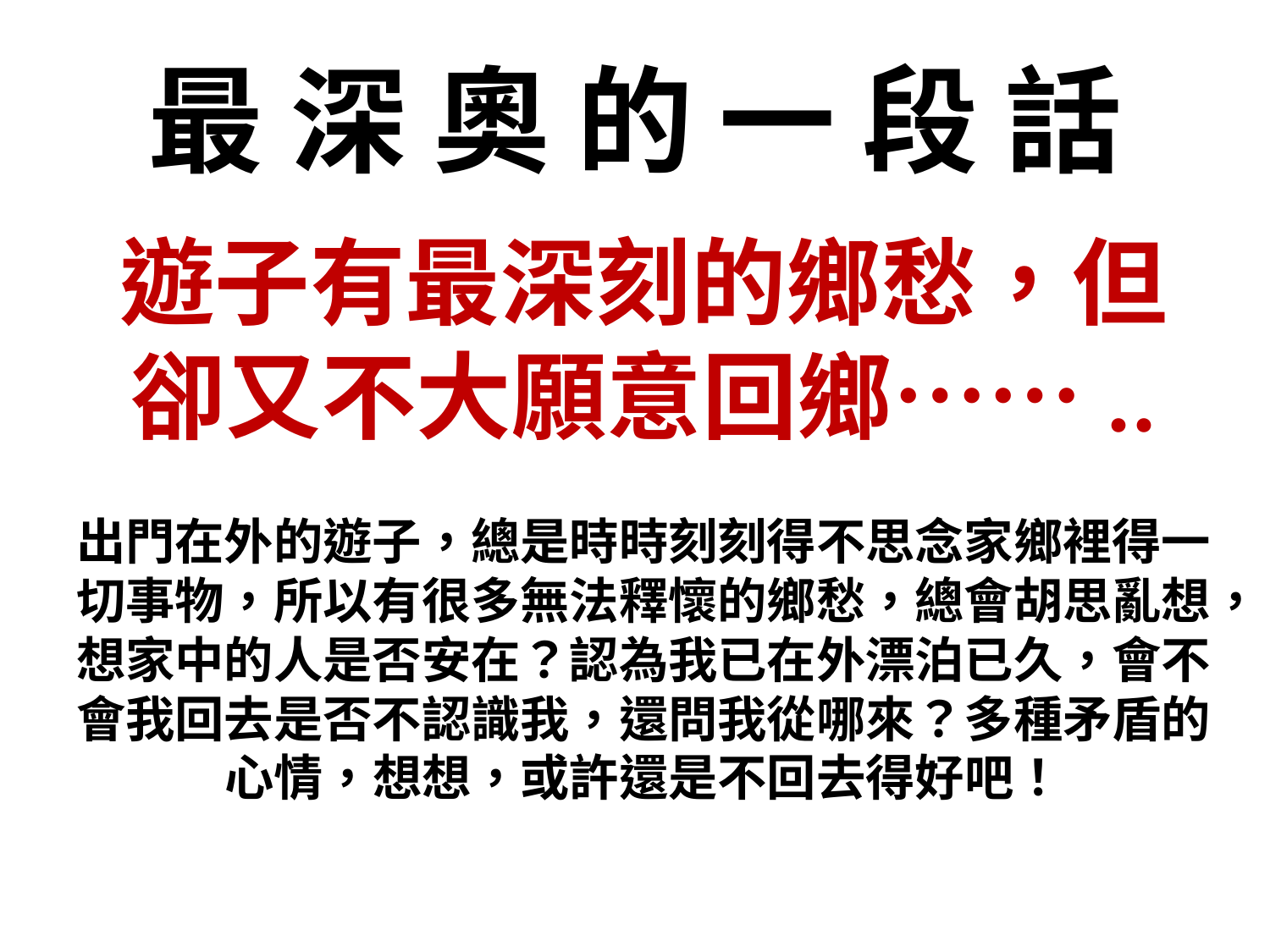

# 最 深 奧 的 一 段 話
遊子有最深刻的鄉愁，但卻又不大願意回鄉……..

出門在外的遊子，總是時時刻刻得不思念家鄉裡得一切事物，所以有很多無法釋懷的鄉愁，總會胡思亂想，想家中的人是否安在？認為我已在外漂泊已久，會不會我回去是否不認識我，還問我從哪來？多種矛盾的心情，想想，或許還是不回去得好吧！